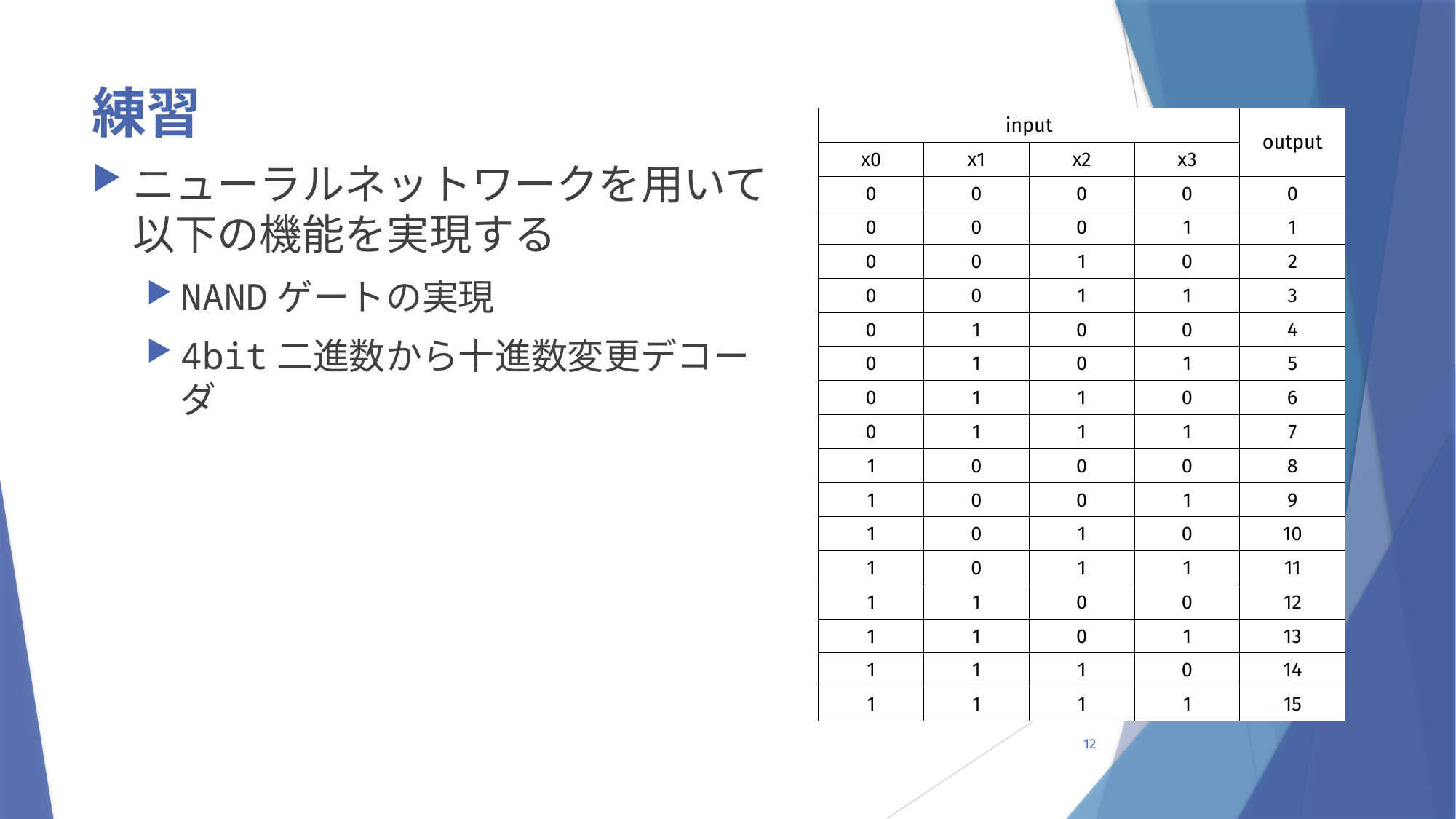

# 練習
| input |  |  |  | output |
| --- | --- | --- | --- | --- |
| x0 | x1 | x2 | x3 |  |
| 0 | 0 | 0 | 0 | 0 |
| 0 | 0 | 0 | 1 | 1 |
| 0 | 0 | 1 | 0 | 2 |
| 0 | 0 | 1 | 1 | 3 |
| 0 | 1 | 0 | 0 | 4 |
| 0 | 1 | 0 | 1 | 5 |
| 0 | 1 | 1 | 0 | 6 |
| 0 | 1 | 1 | 1 | 7 |
| 1 | 0 | 0 | 0 | 8 |
| 1 | 0 | 0 | 1 | 9 |
| 1 | 0 | 1 | 0 | 10 |
| 1 | 0 | 1 | 1 | 11 |
| 1 | 1 | 0 | 0 | 12 |
| 1 | 1 | 0 | 1 | 13 |
| 1 | 1 | 1 | 0 | 14 |
| 1 | 1 | 1 | 1 | 15 |
ニューラルネットワークを用いて以下の機能を実現する
NANDゲートの実現
4bit二進数から十進数変更デコーダ
12